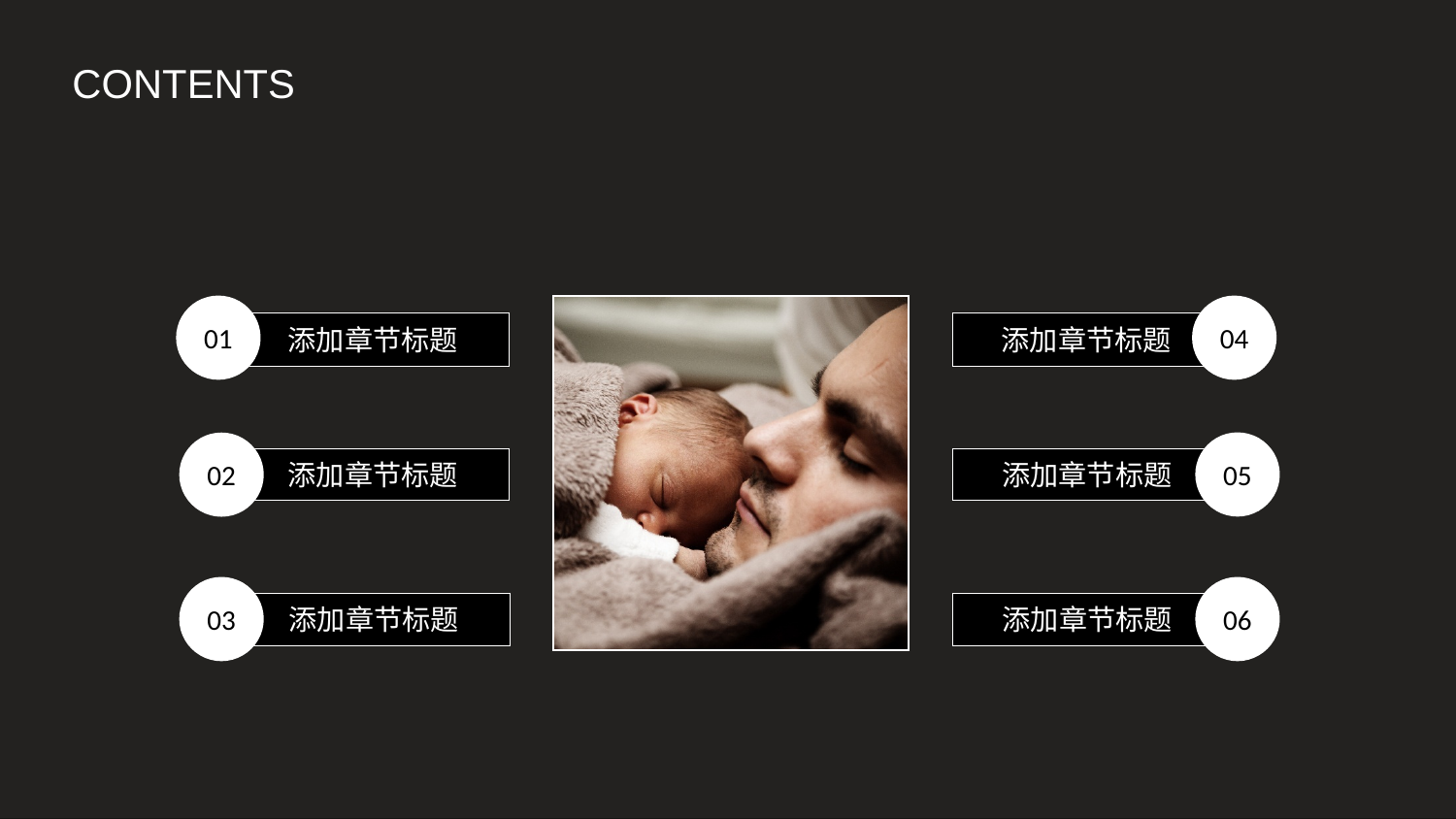

CONTENTS

01
04
添加章节标题
添加章节标题
05
02
添加章节标题
添加章节标题
03
06
添加章节标题
添加章节标题